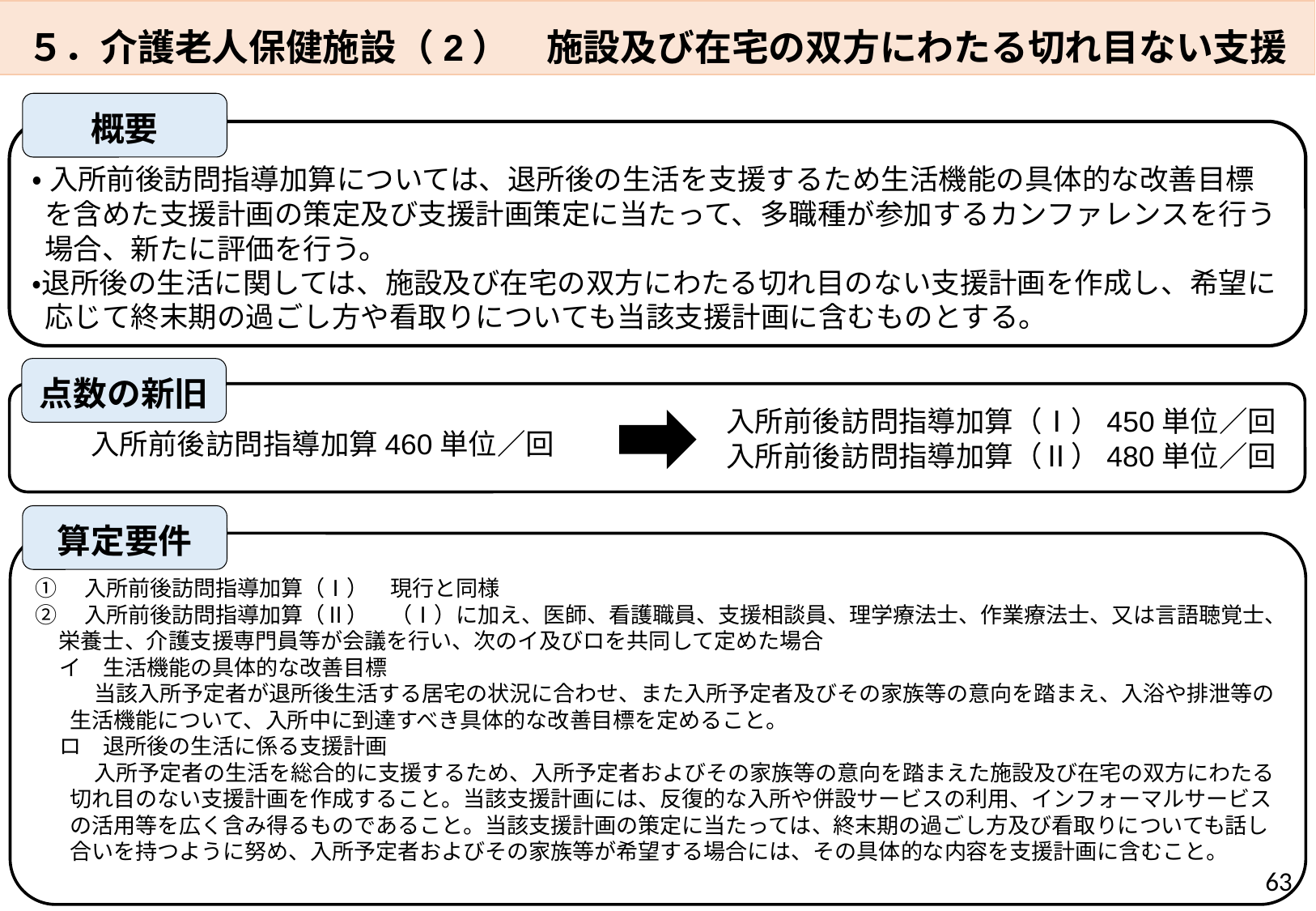

５．介護老人保健施設（2）　施設及び在宅の双方にわたる切れ目ない支援
概要

・ 入所前後訪問指導加算については、退所後の生活を支援するため生活機能の具体的な改善目標を含めた支援計画の策定及び支援計画策定に当たって、多職種が参加するカンファレンスを行う場合、新たに評価を行う。
・退所後の生活に関しては、施設及び在宅の双方にわたる切れ目のない支援計画を作成し、希望に応じて終末期の過ごし方や看取りについても当該支援計画に含むものとする。
入所前後訪問指導加算（Ⅰ）450単位／回
入所前後訪問指導加算（Ⅱ）480単位／回
点数の新旧
入所前後訪問指導加算460単位／回

算定要件

①　入所前後訪問指導加算（Ⅰ）　現行と同様
②　入所前後訪問指導加算（Ⅱ）　（Ⅰ）に加え、医師、看護職員、支援相談員、理学療法士、作業療法士、又は言語聴覚士、栄養士、介護支援専門員等が会議を行い、次のイ及びロを共同して定めた場合
イ　生活機能の具体的な改善目標
当該入所予定者が退所後生活する居宅の状況に合わせ、また入所予定者及びその家族等の意向を踏まえ、入浴や排泄等の生活機能について、入所中に到達すべき具体的な改善目標を定めること。
ロ　退所後の生活に係る支援計画
入所予定者の生活を総合的に支援するため、入所予定者およびその家族等の意向を踏まえた施設及び在宅の双方にわたる切れ目のない支援計画を作成すること。当該支援計画には、反復的な入所や併設サービスの利用、インフォーマルサービスの活用等を広く含み得るものであること。当該支援計画の策定に当たっては、終末期の過ごし方及び看取りについても話し合いを持つように努め、入所予定者およびその家族等が希望する場合には、その具体的な内容を支援計画に含むこと。
63